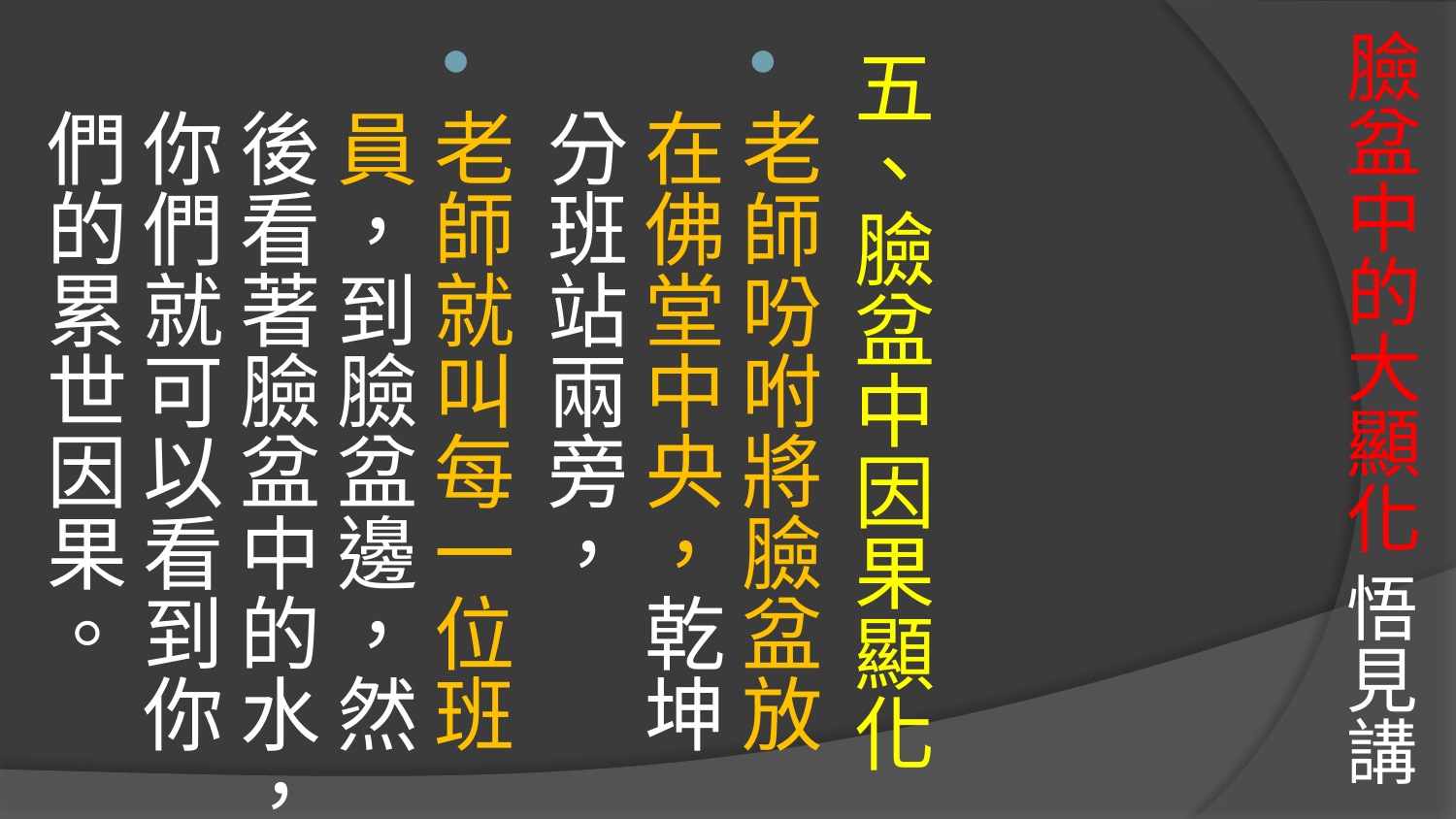

# 臉盆中的大顯化 悟見講
五、臉盆中因果顯化
老師吩咐將臉盆放在佛堂中央，乾坤分班站兩旁，
老師就叫每一位班員，到臉盆邊，然後看著臉盆中的水，你們就可以看到你們的累世因果。